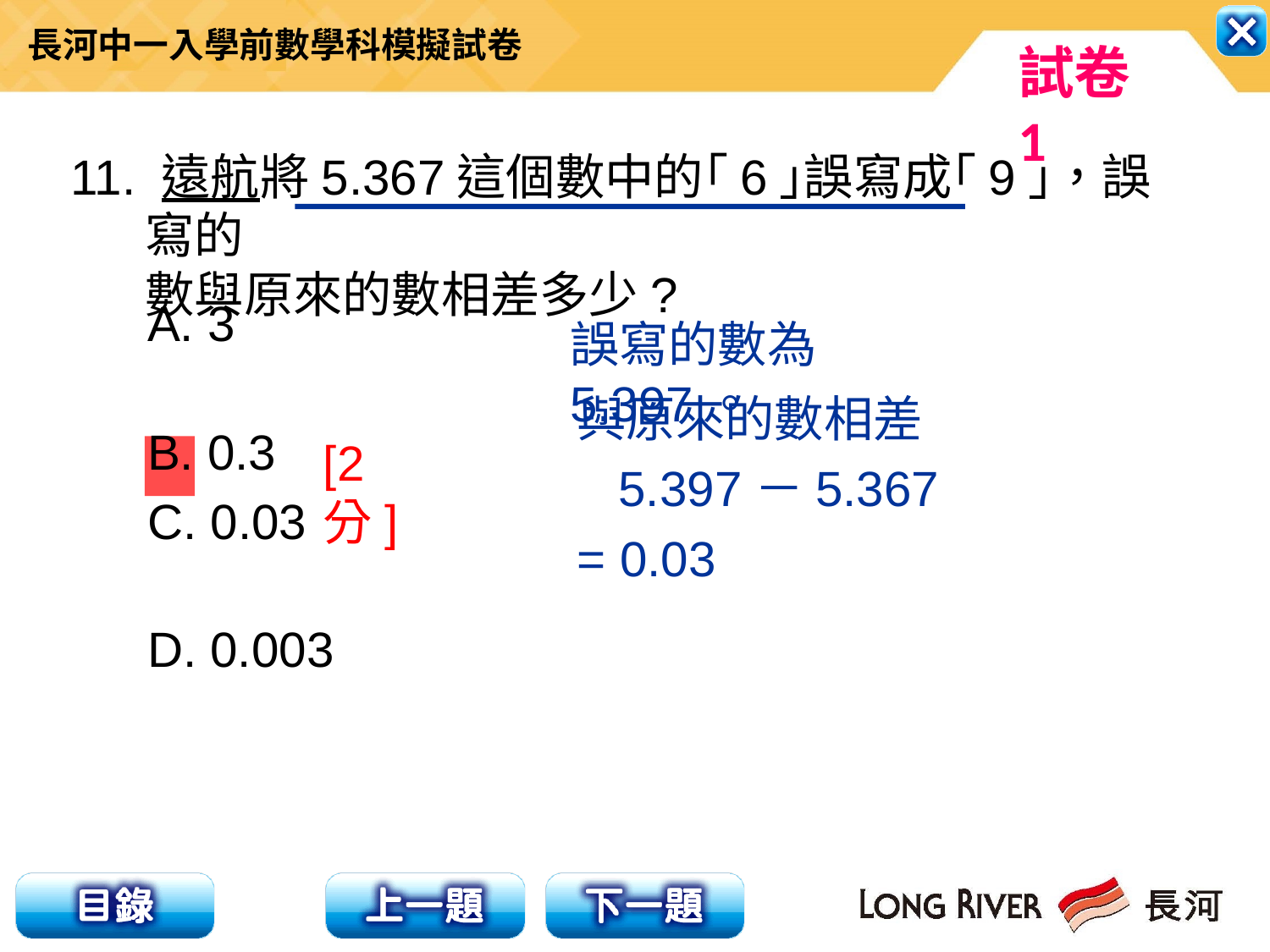

11. 遠航將5.367這個數中的｢6｣誤寫成｢9｣，誤寫的
數與原來的數相差多少?

A. 3
B. 0.3
C. 0.03
D. 0.003
誤寫的數為5.397。
與原來的數相差
   5.397－5.367
[2分]

= 0.03